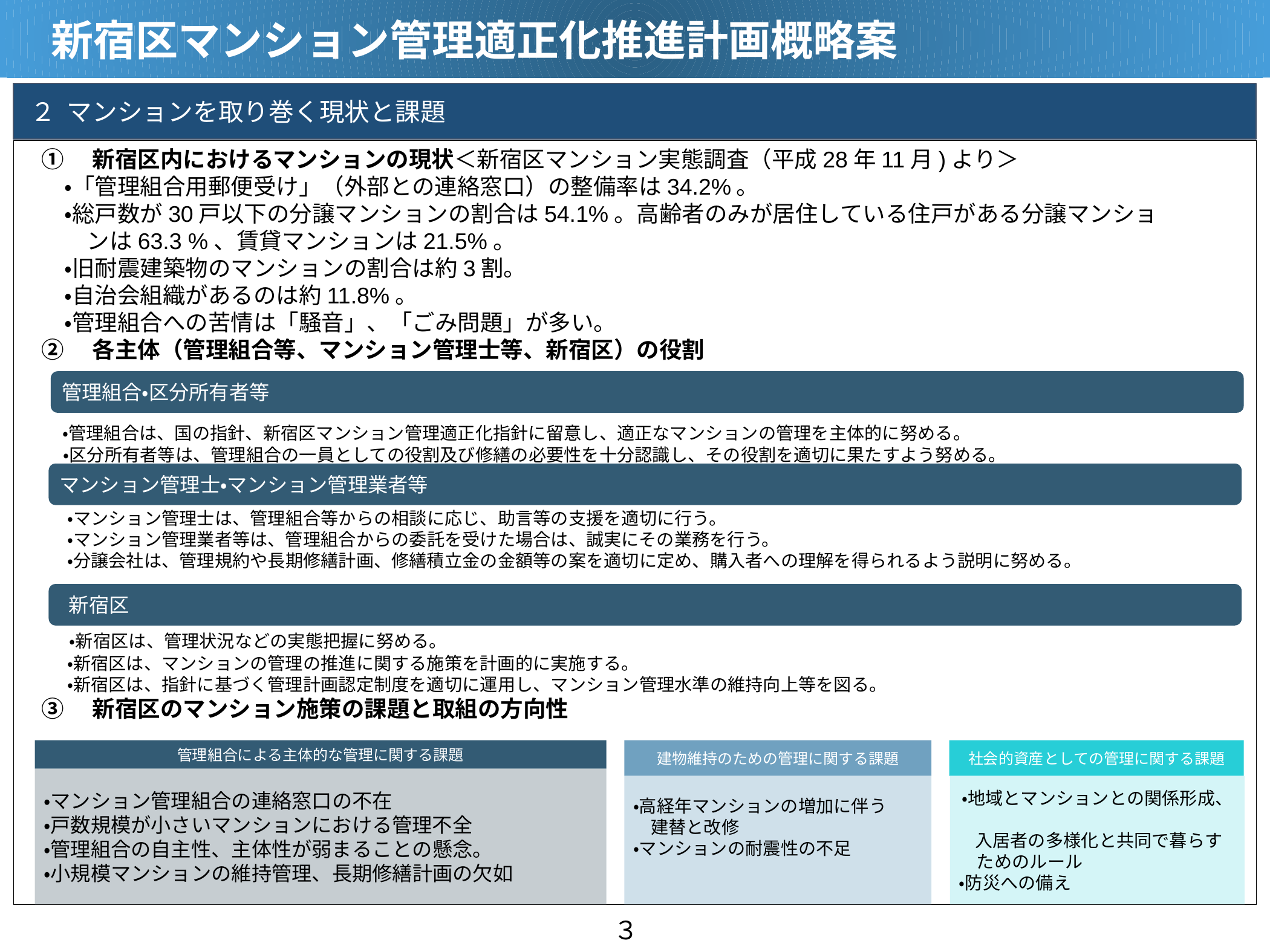

新宿区マンション管理適正化推進計画概略案
  ２  マンションを取り巻く現状と課題
①　新宿区内におけるマンションの現状＜新宿区マンション実態調査（平成28年11月)より＞
　・「管理組合用郵便受け」（外部との連絡窓口）の整備率は34.2%。
　・総戸数が30戸以下の分譲マンションの割合は54.1%。高齢者のみが居住している住戸がある分譲マンショ
　　ンは63.3 %、賃貸マンションは21.5%。
　・旧耐震建築物のマンションの割合は約3割。
　・自治会組織があるのは約11.8%。
　・管理組合への苦情は「騒音」、「ごみ問題」が多い。
②　各主体（管理組合等、マンション管理士等、新宿区）の役割

   ・管理組合は、国の指針、新宿区マンション管理適正化指針に留意し、適正なマンションの管理を主体的に努める。
　 ・区分所有者等は、管理組合の一員としての役割及び修繕の必要性を十分認識し、その役割を適切に果たすよう努める。

　  ・マンション管理士は、管理組合等からの相談に応じ、助言等の支援を適切に行う。
　  ・マンション管理業者等は、管理組合からの委託を受けた場合は、誠実にその業務を行う。
　  ・分譲会社は、管理規約や長期修繕計画、修繕積立金の金額等の案を適切に定め、購入者への理解を得られるよう説明に努める。

　 ・新宿区は、管理状況などの実態把握に努める。
　  ・新宿区は、マンションの管理の推進に関する施策を計画的に実施する。
　  ・新宿区は、指針に基づく管理計画認定制度を適切に運用し、マンション管理水準の維持向上等を図る。
③　新宿区のマンション施策の課題と取組の方向性

建物維持のための管理に関する課題

建物維持のための管理に関する課題

管理組合・区分所有者等
マンション管理士・マンション管理業者等
 新宿区
管理組合による主体的な管理に関する課題
建物維持のための管理に関する課題
社会的資産としての管理に関する課題
・マンション管理組合の連絡窓口の不在
・戸数規模が小さいマンションにおける管理不全
・管理組合の自主性、主体性が弱まることの懸念。
・小規模マンションの維持管理、長期修繕計画の欠如

・高経年マンションの増加に伴う
　建替と改修
・マンションの耐震性の不足

・地域とマンションとの関係形成、
   入居者の多様化と共同で暮らす
　ためのルール
・防災への備え
３